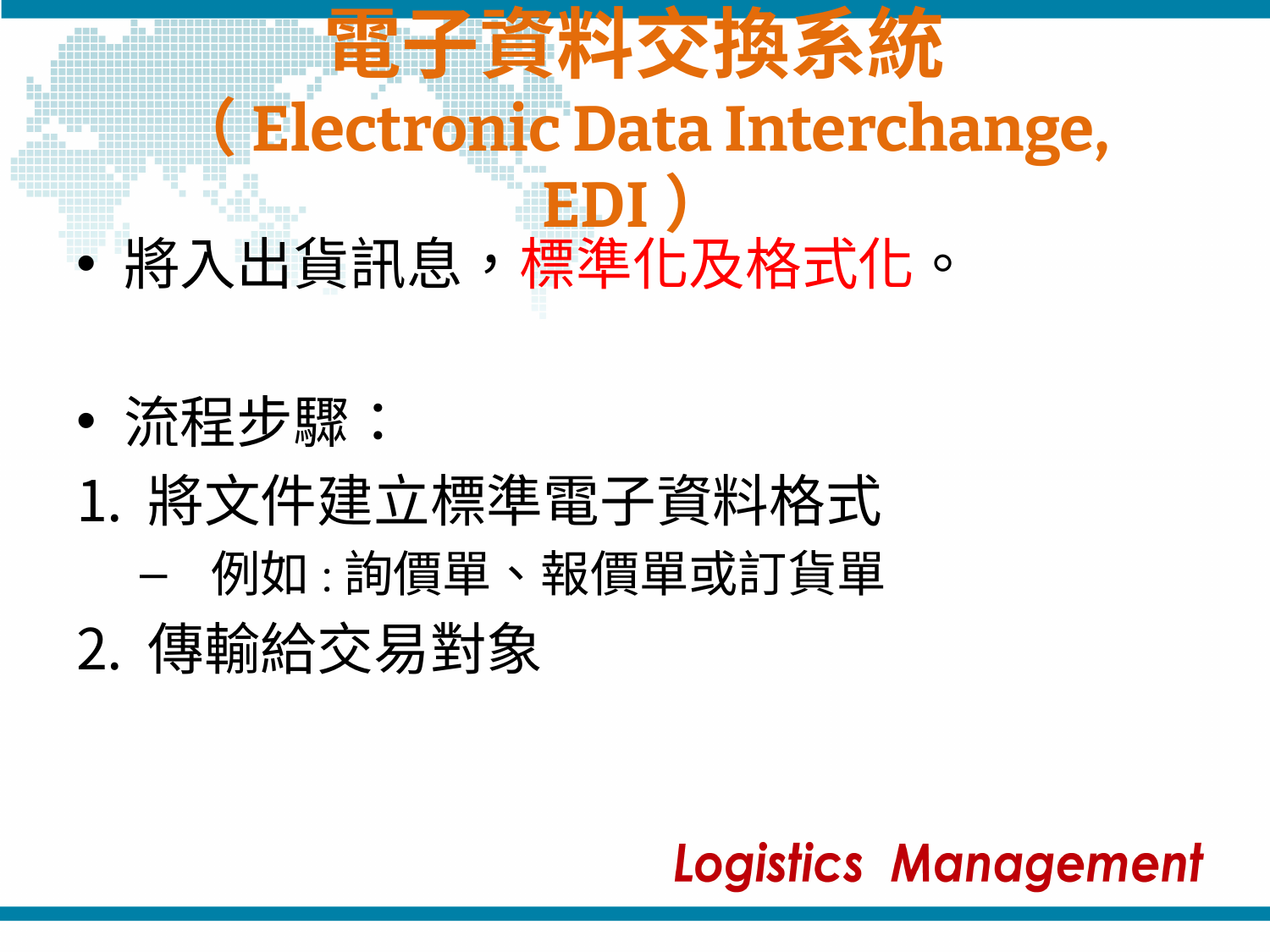

# 電子資料交換系統 （Electronic Data Interchange, EDI）
將入出貨訊息，標準化及格式化。

流程步驟：
將文件建立標準電子資料格式
例如:詢價單、報價單或訂貨單
傳輸給交易對象